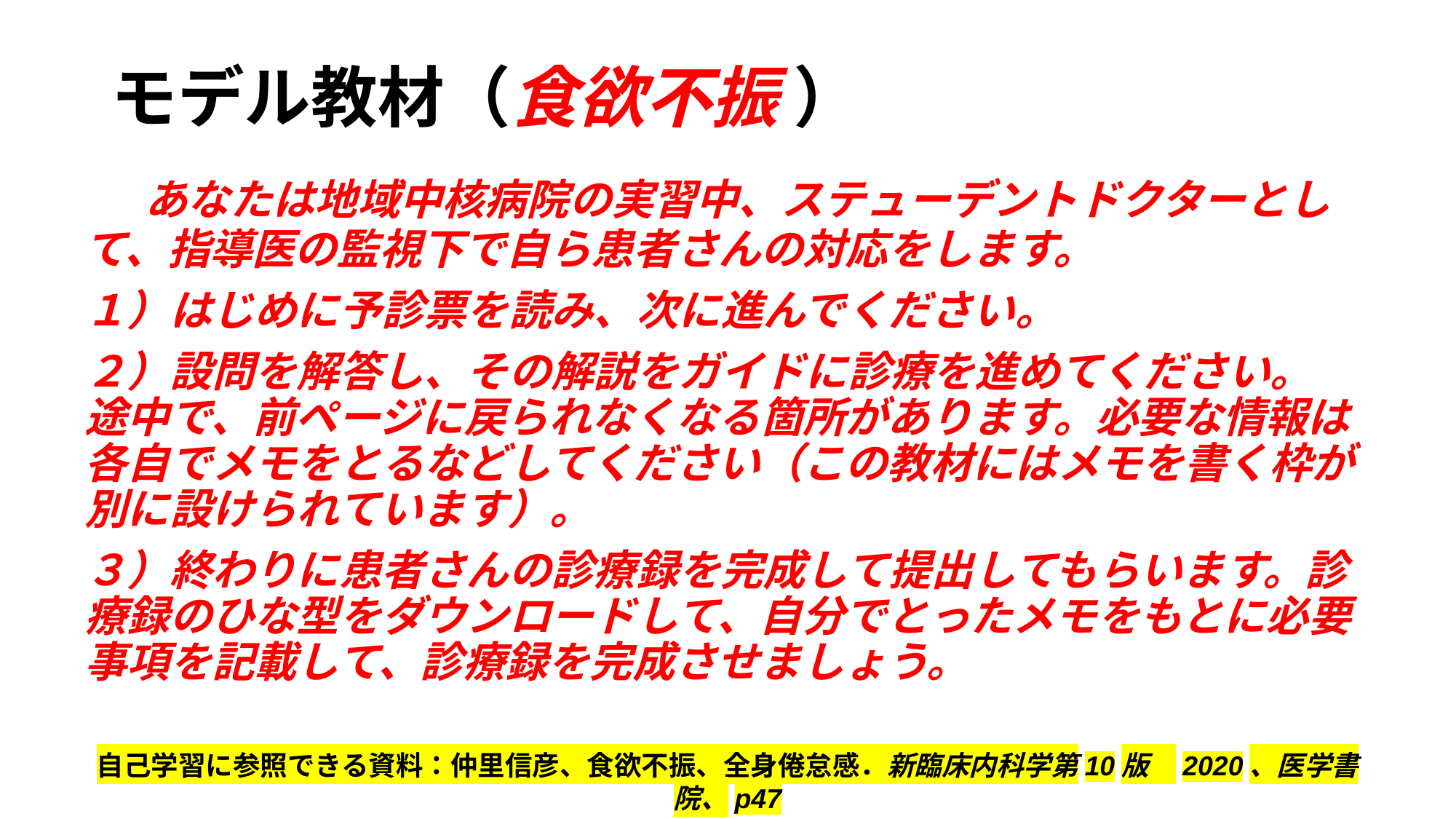

# モデル教材（食欲不振 ）
　あなたは地域中核病院の実習中、ステューデントドクターとして、指導医の監視下で自ら患者さんの対応をします。
１）はじめに予診票を読み、次に進んでください。
２）設問を解答し、その解説をガイドに診療を進めてください。途中で、前ページに戻られなくなる箇所があります。必要な情報は各自でメモをとるなどしてください（この教材にはメモを書く枠が別に設けられています）。
３）終わりに患者さんの診療録を完成して提出してもらいます。診療録のひな型をダウンロードして、自分でとったメモをもとに必要事項を記載して、診療録を完成させましょう。
自己学習に参照できる資料：仲里信彦、食欲不振、全身倦怠感．新臨床内科学第10版　2020、医学書院、p47